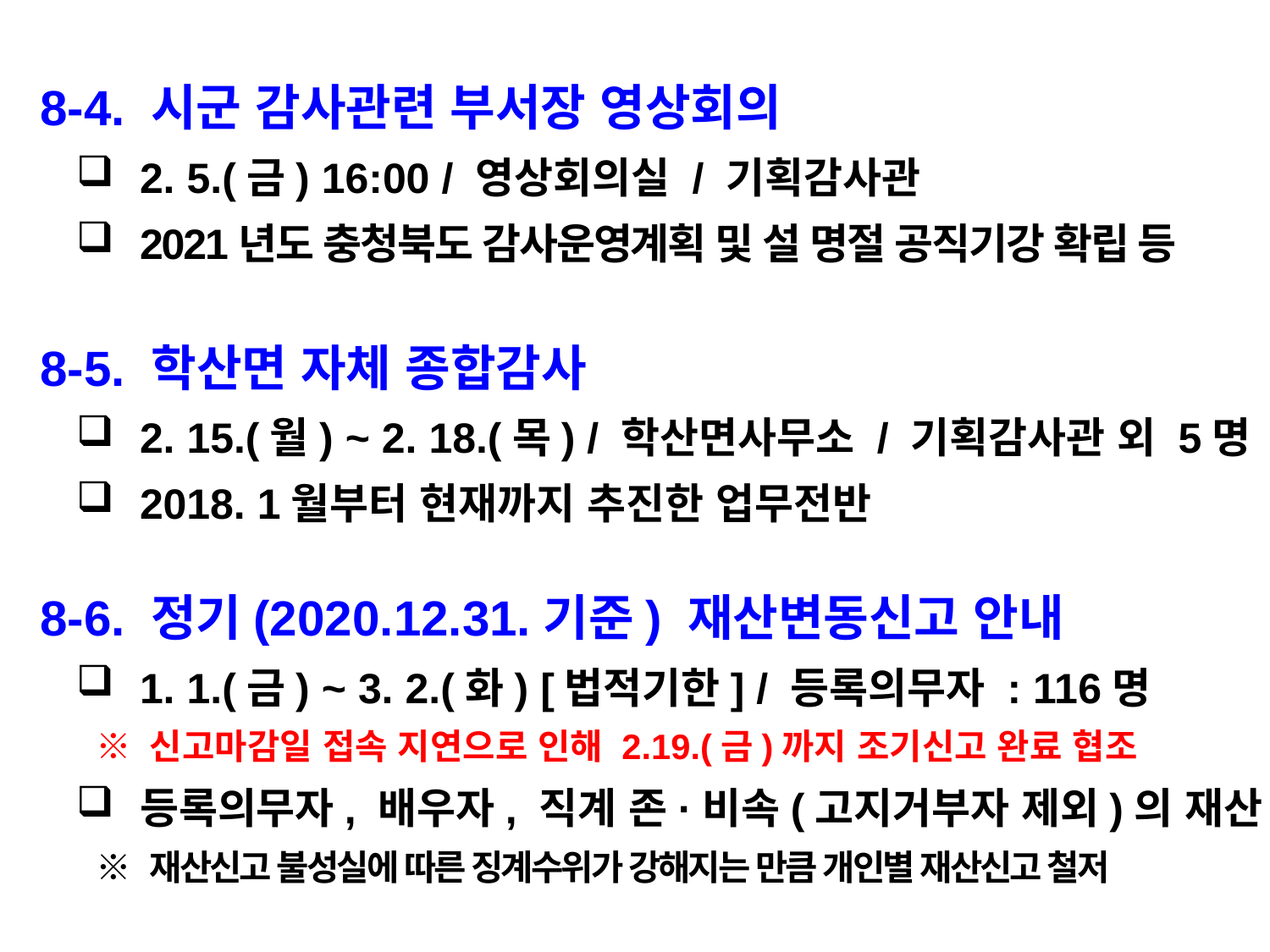

8-4. 시군 감사관련 부서장 영상회의
2. 5.(금) 16:00 / 영상회의실 / 기획감사관
2021년도 충청북도 감사운영계획 및 설 명절 공직기강 확립 등

  8-5. 학산면 자체 종합감사
2. 15.(월) ~ 2. 18.(목) / 학산면사무소 / 기획감사관 외 5명
2018. 1월부터 현재까지 추진한 업무전반

  8-6. 정기(2020.12.31.기준) 재산변동신고 안내
1. 1.(금) ~ 3. 2.(화) [법적기한] / 등록의무자 : 116명
  ※ 신고마감일 접속 지연으로 인해 2.19.(금)까지 조기신고 완료 협조
등록의무자, 배우자, 직계 존·비속(고지거부자 제외)의 재산
  ※ 재산신고 불성실에 따른 징계수위가 강해지는 만큼 개인별 재산신고 철저